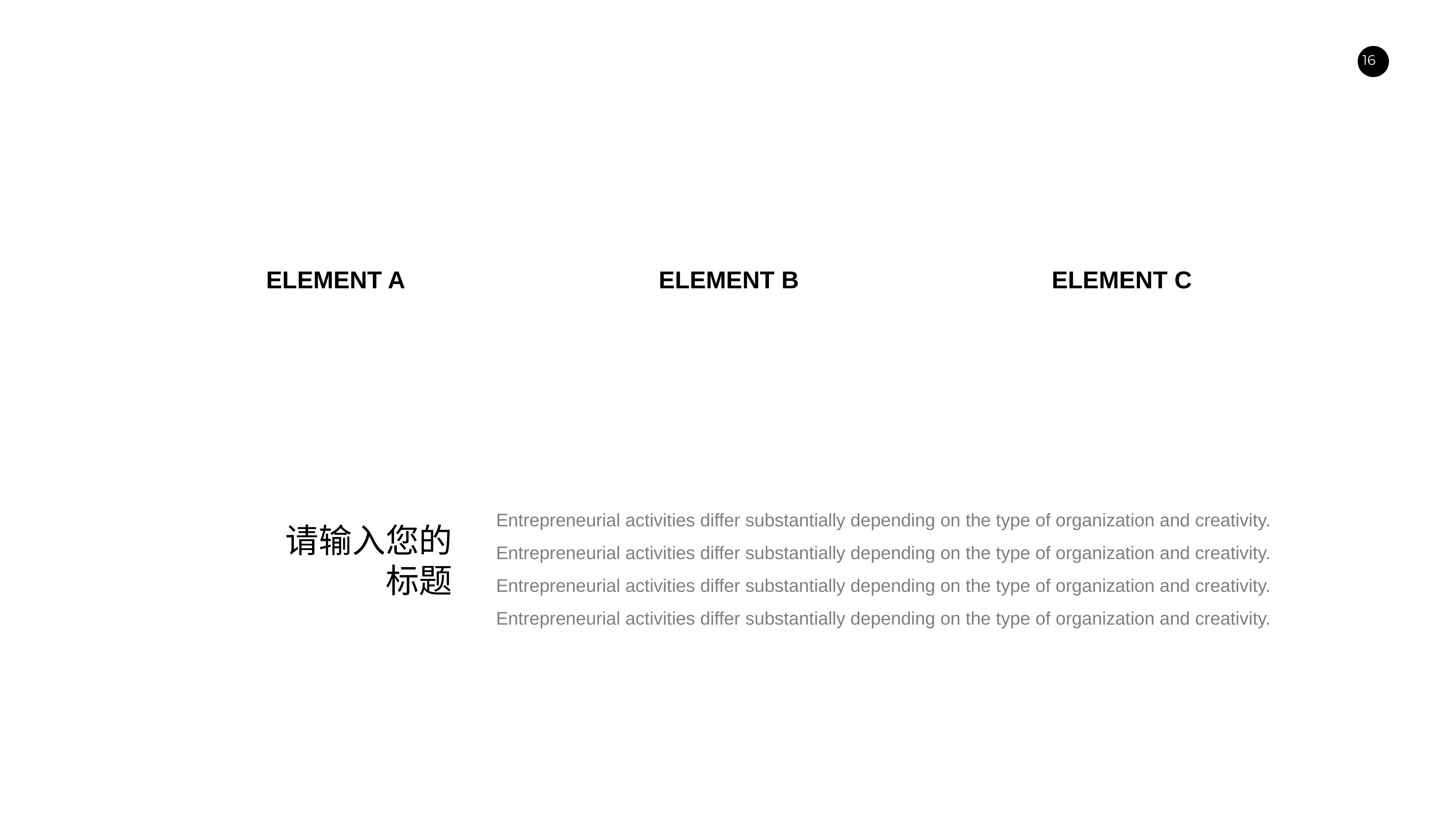

ELEMENT A
ELEMENT B
ELEMENT C
Entrepreneurial activities differ substantially depending on the type of organization and creativity. Entrepreneurial activities differ substantially depending on the type of organization and creativity. Entrepreneurial activities differ substantially depending on the type of organization and creativity. Entrepreneurial activities differ substantially depending on the type of organization and creativity.
请输入您的
标题